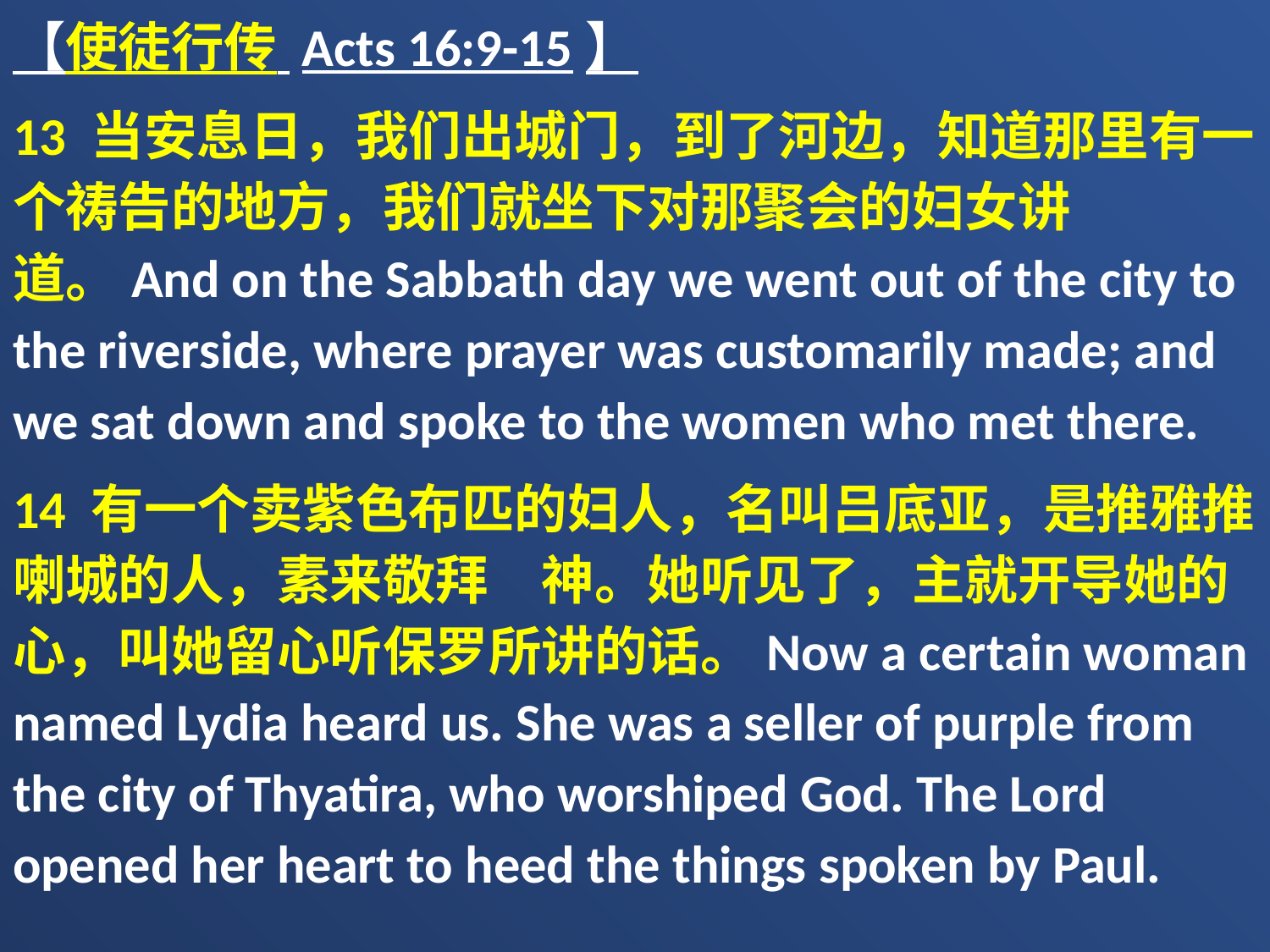

【使徒行传 Acts 16:9-15】
13 当安息日，我们出城门，到了河边，知道那里有一个祷告的地方，我们就坐下对那聚会的妇女讲道。And on the Sabbath day we went out of the city to the riverside, where prayer was customarily made; and we sat down and spoke to the women who met there.
14 有一个卖紫色布匹的妇人，名叫吕底亚，是推雅推喇城的人，素来敬拜　神。她听见了，主就开导她的心，叫她留心听保罗所讲的话。Now a certain woman named Lydia heard us. She was a seller of purple from the city of Thyatira, who worshiped God. The Lord opened her heart to heed the things spoken by Paul.